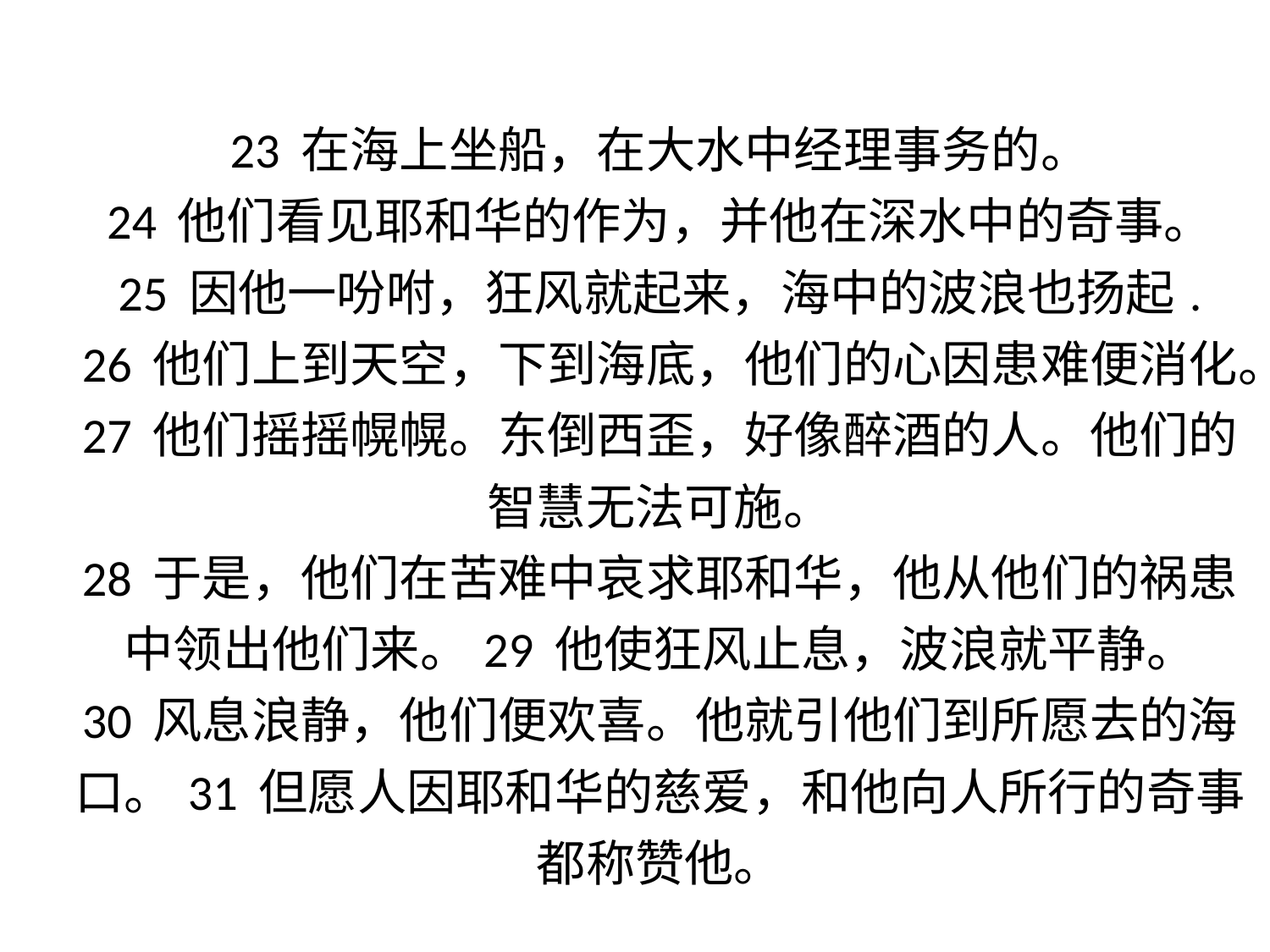

| 23 在海上坐船，在大水中经理事务的。 24 他们看见耶和华的作为，并他在深水中的奇事。 25 因他一吩咐，狂风就起来，海中的波浪也扬起. 26 他们上到天空，下到海底，他们的心因患难便消化。 27 他们摇摇幌幌。东倒西歪，好像醉酒的人。他们的智慧无法可施。 28 于是，他们在苦难中哀求耶和华，他从他们的祸患中领出他们来。29 他使狂风止息，波浪就平静。 30 风息浪静，他们便欢喜。他就引他们到所愿去的海口。31 但愿人因耶和华的慈爱，和他向人所行的奇事都称赞他。 |
| --- |